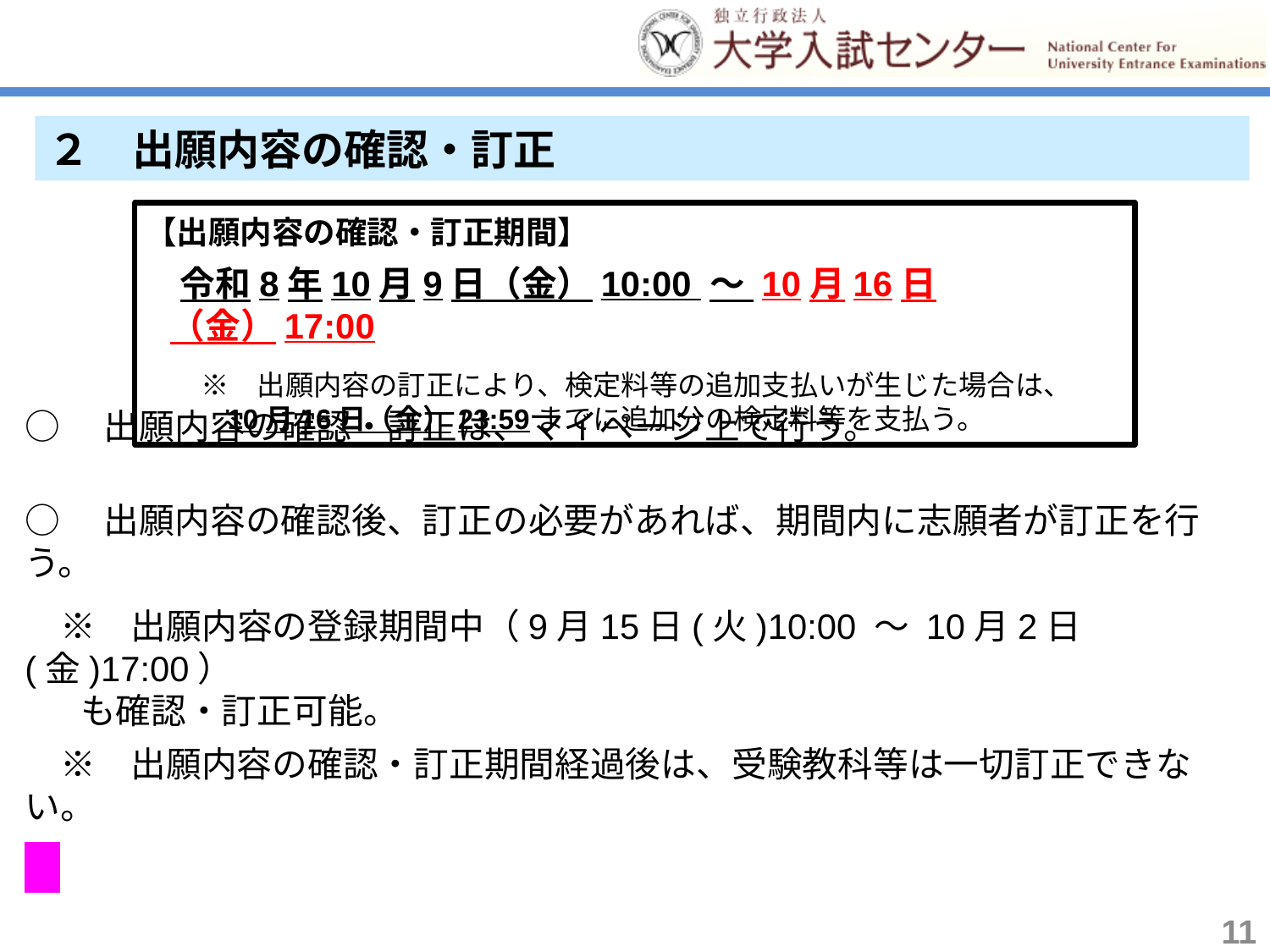

２　出願内容の確認・訂正
【出願内容の確認・訂正期間】
　令和8年10月9日（金）10:00 ～ 10月16日（金）17:00
　　※　出願内容の訂正により、検定料等の追加支払いが生じた場合は、
        10月16日（金）23:59までに追加分の検定料等を支払う。
○　出願内容の確認・訂正は、マイページ上で行う。

○　出願内容の確認後、訂正の必要があれば、期間内に志願者が訂正を行う。
　※　出願内容の登録期間中（9月15日(火)10:00 ～ 10月2日(金)17:00）
      も確認・訂正可能。
　※　出願内容の確認・訂正期間経過後は、受験教科等は一切訂正できない。

11